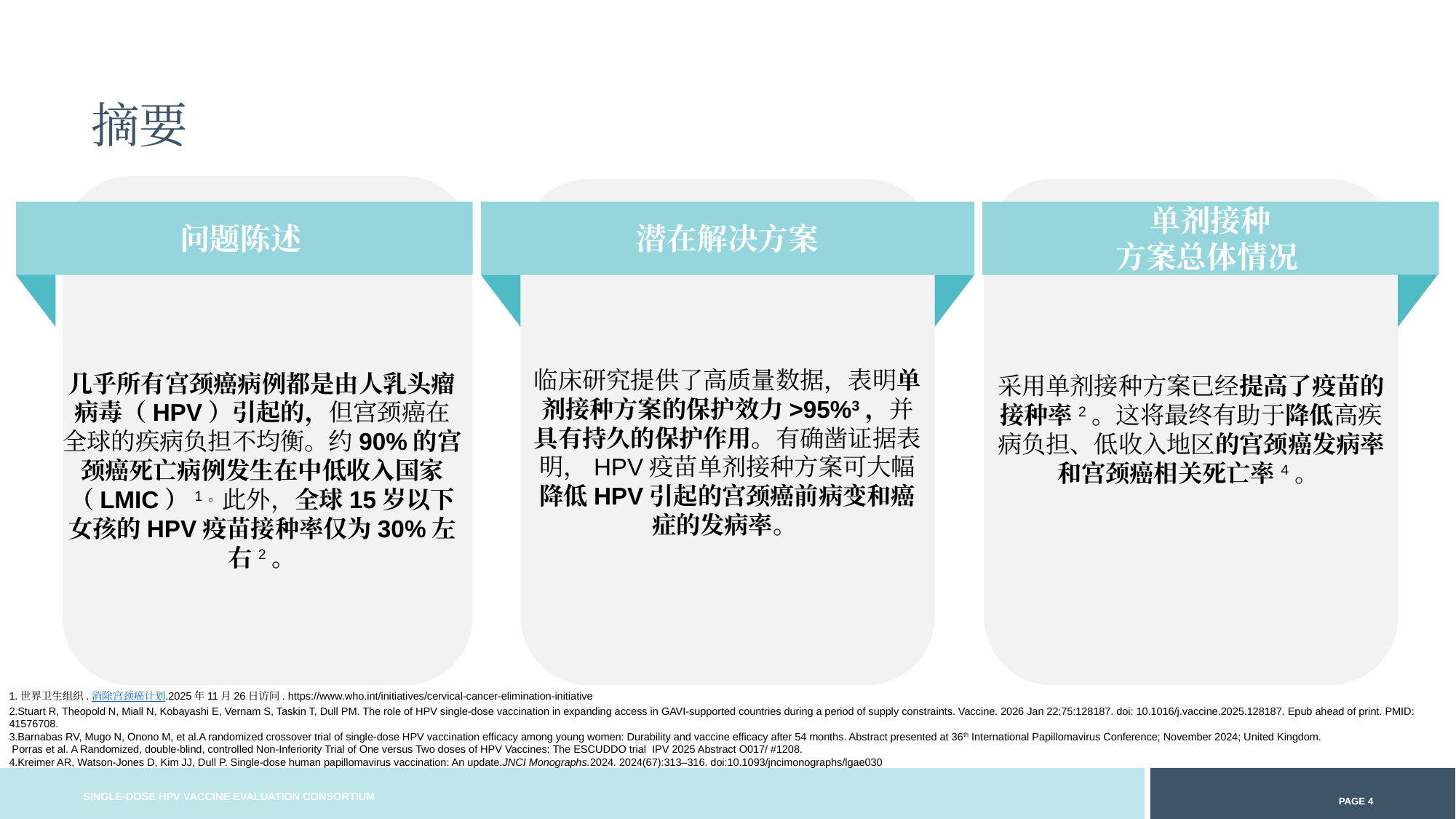

摘要

问题陈述
单剂接种
方案总体情况
潜在解决方案

临床研究提供了高质量数据，表明单剂接种方案的保护效力>95%3，并具有持久的保护作用。有确凿证据表明，HPV疫苗单剂接种方案可大幅降低HPV引起的宫颈癌前病变和癌症的发病率。
几乎所有宫颈癌病例都是由人乳头瘤病毒（HPV）引起的，但宫颈癌在全球的疾病负担不均衡。约90%的宫颈癌死亡病例发生在中低收入国家（LMIC）1。此外，全球15岁以下女孩的HPV疫苗接种率仅为30%左右2。
采用单剂接种方案已经提高了疫苗的接种率2。这将最终有助于降低高疾病负担、低收入地区的宫颈癌发病率和宫颈癌相关死亡率4。
1.世界卫生组织.消除宫颈癌计划.2025年11月26日访问. https://www.who.int/initiatives/cervical-cancer-elimination-initiative
2.Stuart R, Theopold N, Miall N, Kobayashi E, Vernam S, Taskin T, Dull PM. The role of HPV single-dose vaccination in expanding access in GAVI-supported countries during a period of supply constraints. Vaccine. 2026 Jan 22;75:128187. doi: 10.1016/j.vaccine.2025.128187. Epub ahead of print. PMID: 41576708.
3.Barnabas RV, Mugo N, Onono M, et al.A randomized crossover trial of single-dose HPV vaccination efficacy among young women: Durability and vaccine efficacy after 54 months. Abstract presented at 36th International Papillomavirus Conference; November 2024; United Kingdom.
 Porras et al. A Randomized, double-blind, controlled Non-Inferiority Trial of One versus Two doses of HPV Vaccines: The ESCUDDO trial  IPV 2025 Abstract O017/ #1208.
4.Kreimer AR, Watson-Jones D, Kim JJ, Dull P. Single-dose human papillomavirus vaccination: An update.JNCI Monographs.2024. 2024(67):313–316. doi:10.1093/jncimonographs/lgae030